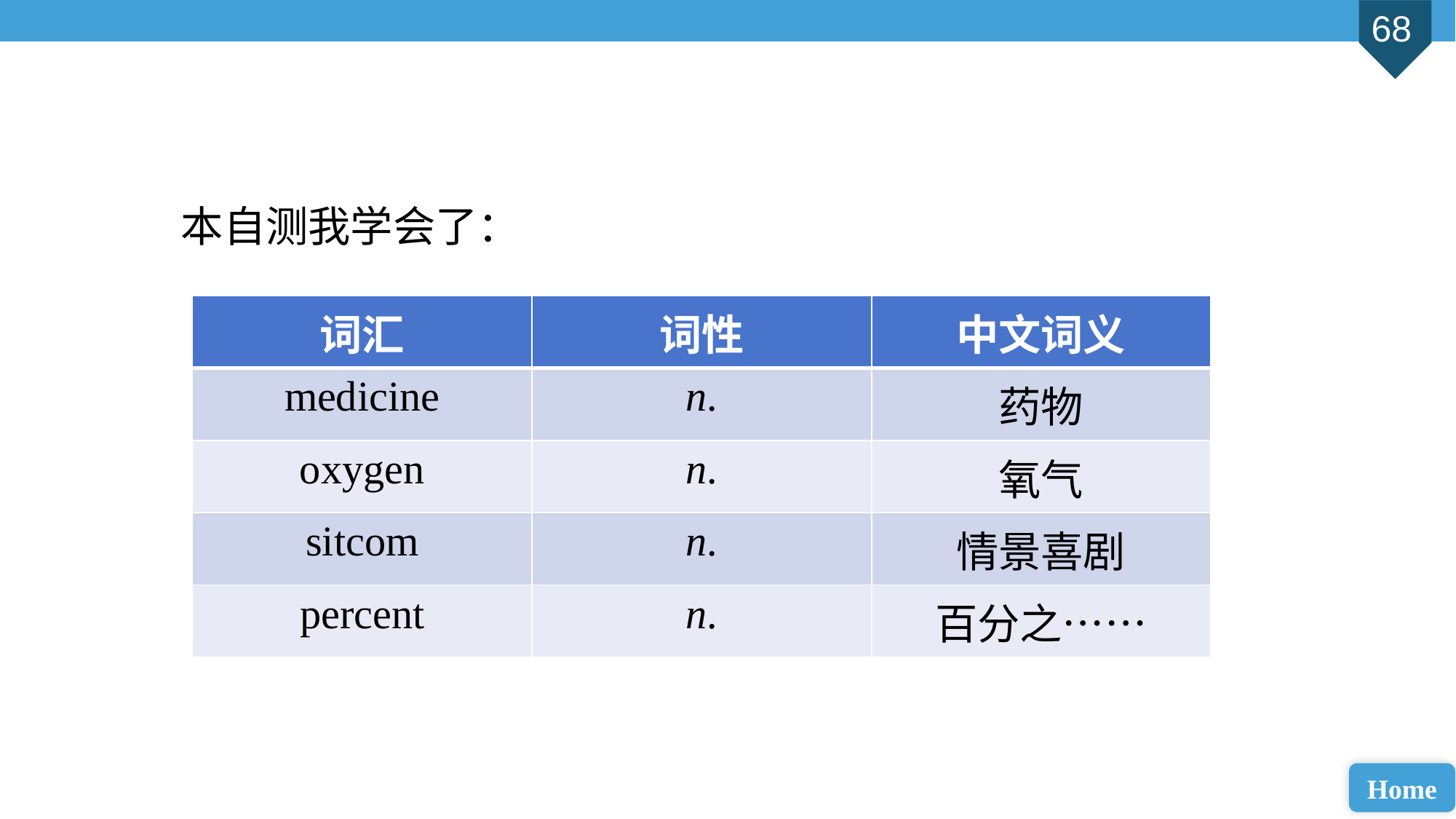

本自测我学会了：
| 词汇 | 词性 | 中文词义 |
| --- | --- | --- |
| medicine | n. | 药物 |
| oxygen | n. | 氧气 |
| sitcom | n. | 情景喜剧 |
| percent | n. | 百分之…… |